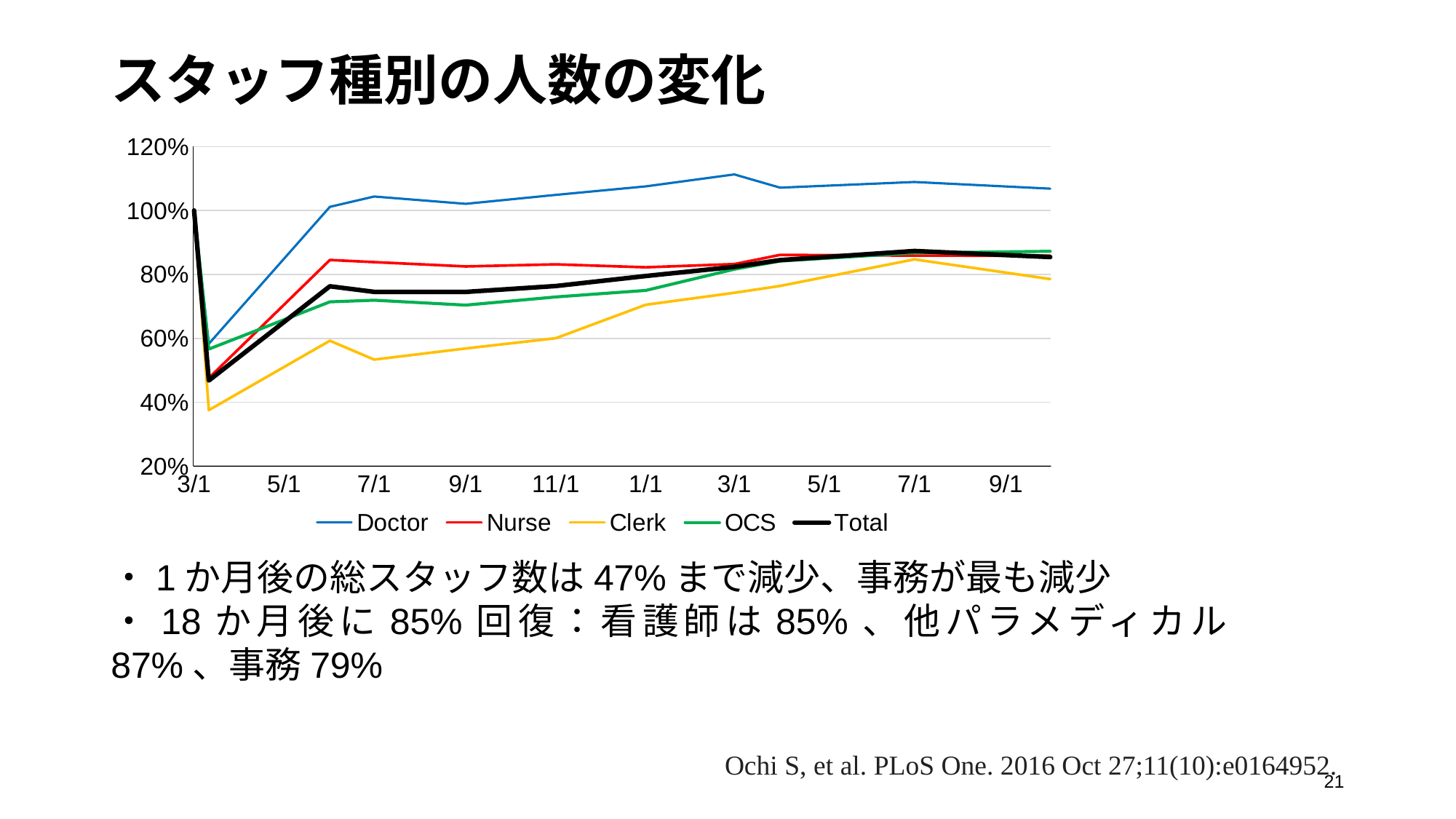

# スタッフ種別の人数の変化

### Chart

| Category | Doctor | Nurse | Clerk | OCS | Total |
|---|---|---|---|---|---|
| 41183 | 1.0684358761626132 | 0.8584971192743024 | 0.7855227882037533 | 0.8724489795918368 | 0.8543682987420123 |
| 41091 | 1.0891991616086631 | 0.858922077391411 | 0.8471849865951743 | 0.8673469387755102 | 0.8733571774928108 |
| 41000 | 1.0714270119208769 | 0.8610959016058515 | 0.7640750670241286 | 0.8418367346938775 | 0.8448306349509481 |
| 40969 | 1.1129754159207021 | 0.8322804723572919 | 0.7426273458445041 | 0.8163265306122449 | 0.823749694481971 |
| 40909 | 1.0754879699576438 | 0.8223429902341357 | 0.7050938337801609 | 0.75 | 0.7950533978713153 |
| 40848 | 1.0488766866075718 | 0.8316021738242145 | 0.6005361930294906 | 0.7295918367346939 | 0.7637960939274411 |
| 40787 | 1.02090520064626 | 0.8251052179953419 | 0.5683646112600537 | 0.7040816326530612 | 0.7452981659487483 |
| 40725 | 1.0437644644338675 | 0.8384750541412986 | 0.5335120643431636 | 0.7193877551020408 | 0.745513502128606 |
| 40695 | 1.0114951312169775 | 0.8452090058431743 | 0.5924932975871313 | 0.7142857142857143 | 0.7629321557430709 |
| 40613 | 0.5829439762455788 | 0.4756262003023741 | 0.3753351206434316 | 0.5663265306122449 | 0.4679239470335869 |
| 40603 | 1.0 | 1.0 | 1.0 | 1.0 | 1.0 |
・1か月後の総スタッフ数は47%まで減少、事務が最も減少
・18か月後に85%回復：看護師は85%、他パラメディカル87%、事務79%
Ochi S, et al. PLoS One. 2016 Oct 27;11(10):e0164952.
21